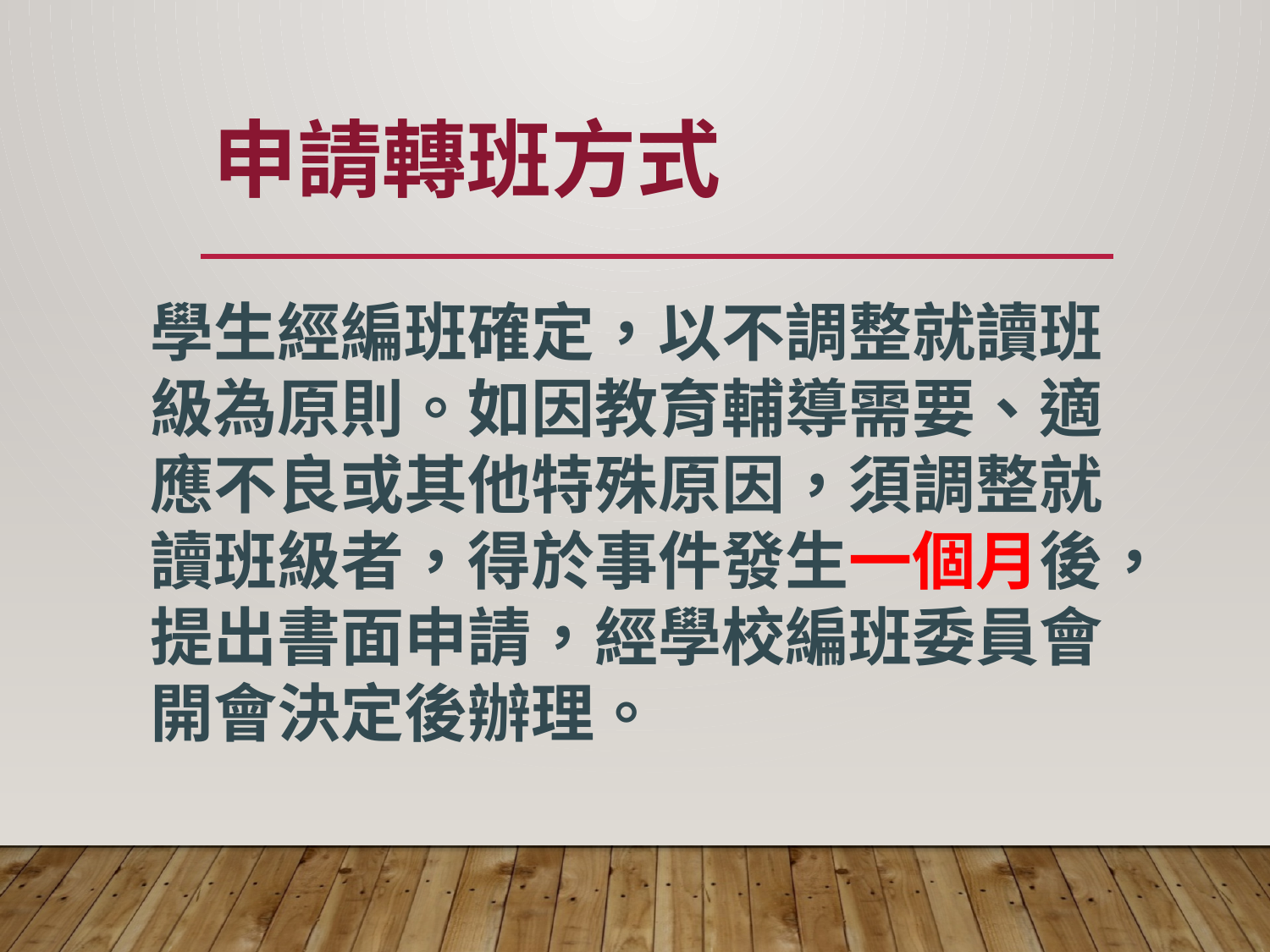

# 申請轉班方式
學生經編班確定，以不調整就讀班級為原則。如因教育輔導需要、適應不良或其他特殊原因，須調整就讀班級者，得於事件發生一個月後，提出書面申請，經學校編班委員會開會決定後辦理。